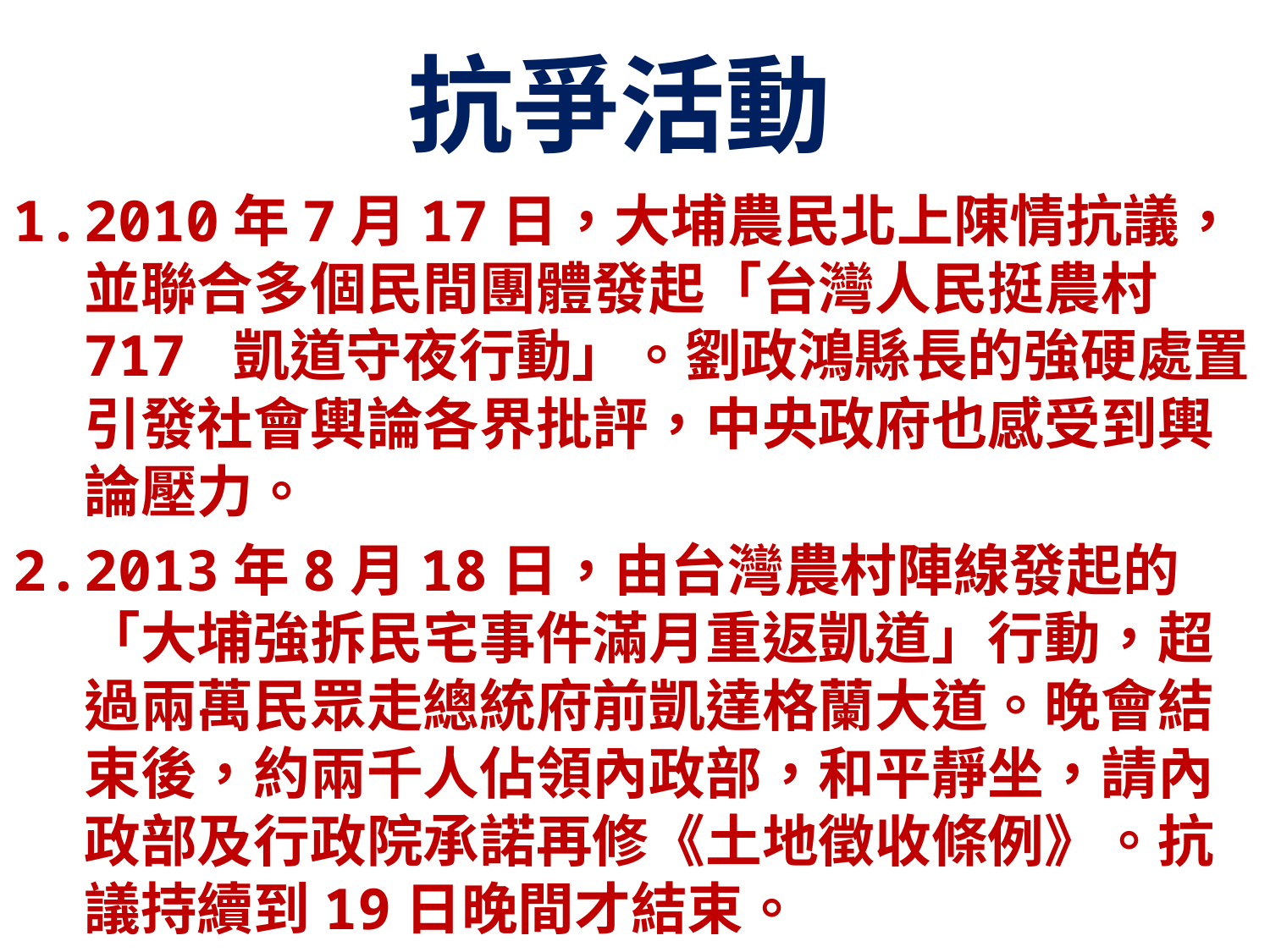

# 抗爭活動
2010年7月17日，大埔農民北上陳情抗議，並聯合多個民間團體發起「台灣人民挺農村 717 凱道守夜行動」。劉政鴻縣長的強硬處置引發社會輿論各界批評，中央政府也感受到輿論壓力。
2013年8月18日，由台灣農村陣線發起的「大埔強拆民宅事件滿月重返凱道」行動，超過兩萬民眾走總統府前凱達格蘭大道。晚會結束後，約兩千人佔領內政部，和平靜坐，請內政部及行政院承諾再修《土地徵收條例》。抗議持續到19日晚間才結束。